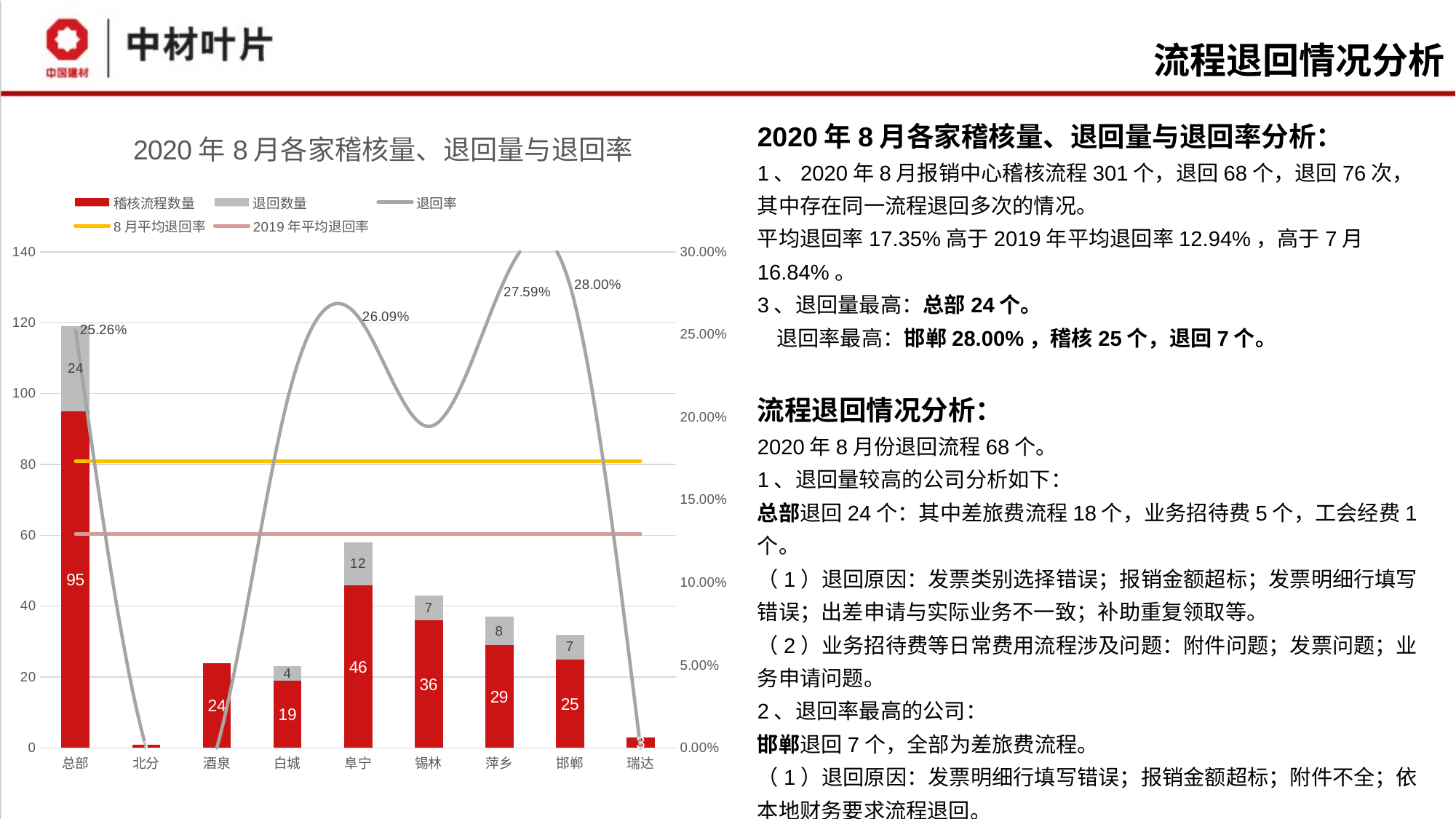

流程退回情况分析

### Chart: 2020年8月各家稽核量、退回量与退回率

| Category | 稽核流程数量 | 退回数量 | 退回率 | 8月平均退回率 | 2019年平均退回率 |
|---|---|---|---|---|---|
| 总部 | 95.0 | 24.0 | 0.252631578947368 | 0.173520353858159 | 0.1294 |
| 北分 | 1.0 | 0.0 | 0.0 | 0.173520353858159 | 0.1294 |
| 酒泉 | 24.0 | 0.0 | 0.0 | 0.173520353858159 | 0.1294 |
| 白城 | 19.0 | 4.0 | 0.210526315789474 | 0.173520353858159 | 0.1294 |
| 阜宁 | 46.0 | 12.0 | 0.260869565217391 | 0.173520353858159 | 0.1294 |
| 锡林 | 36.0 | 7.0 | 0.194444444444444 | 0.173520353858159 | 0.1294 |
| 萍乡 | 29.0 | 8.0 | 0.275862068965517 | 0.173520353858159 | 0.1294 |
| 邯郸 | 25.0 | 7.0 | 0.28 | 0.173520353858159 | 0.1294 |
| 瑞达 | 3.0 | 0.0 | 0.0 | 0.173520353858159 | 0.1294 |
2020年8月各家稽核量、退回量与退回率分析：
1、2020年8月报销中心稽核流程301个，退回68个，退回76次，其中存在同一流程退回多次的情况。
平均退回率17.35%高于2019年平均退回率12.94%，高于7月16.84%。
3、退回量最高：总部24个。
   退回率最高：邯郸28.00%，稽核25个，退回7个。

流程退回情况分析：
2020年8月份退回流程68个。
1、退回量较高的公司分析如下：
总部退回24个：其中差旅费流程18个，业务招待费5个，工会经费1个。
（1）退回原因：发票类别选择错误；报销金额超标；发票明细行填写错误；出差申请与实际业务不一致；补助重复领取等。
（2）业务招待费等日常费用流程涉及问题：附件问题；发票问题；业务申请问题。
2、退回率最高的公司：
邯郸退回7个，全部为差旅费流程。
（1）退回原因：发票明细行填写错误；报销金额超标；附件不全；依本地财务要求流程退回。